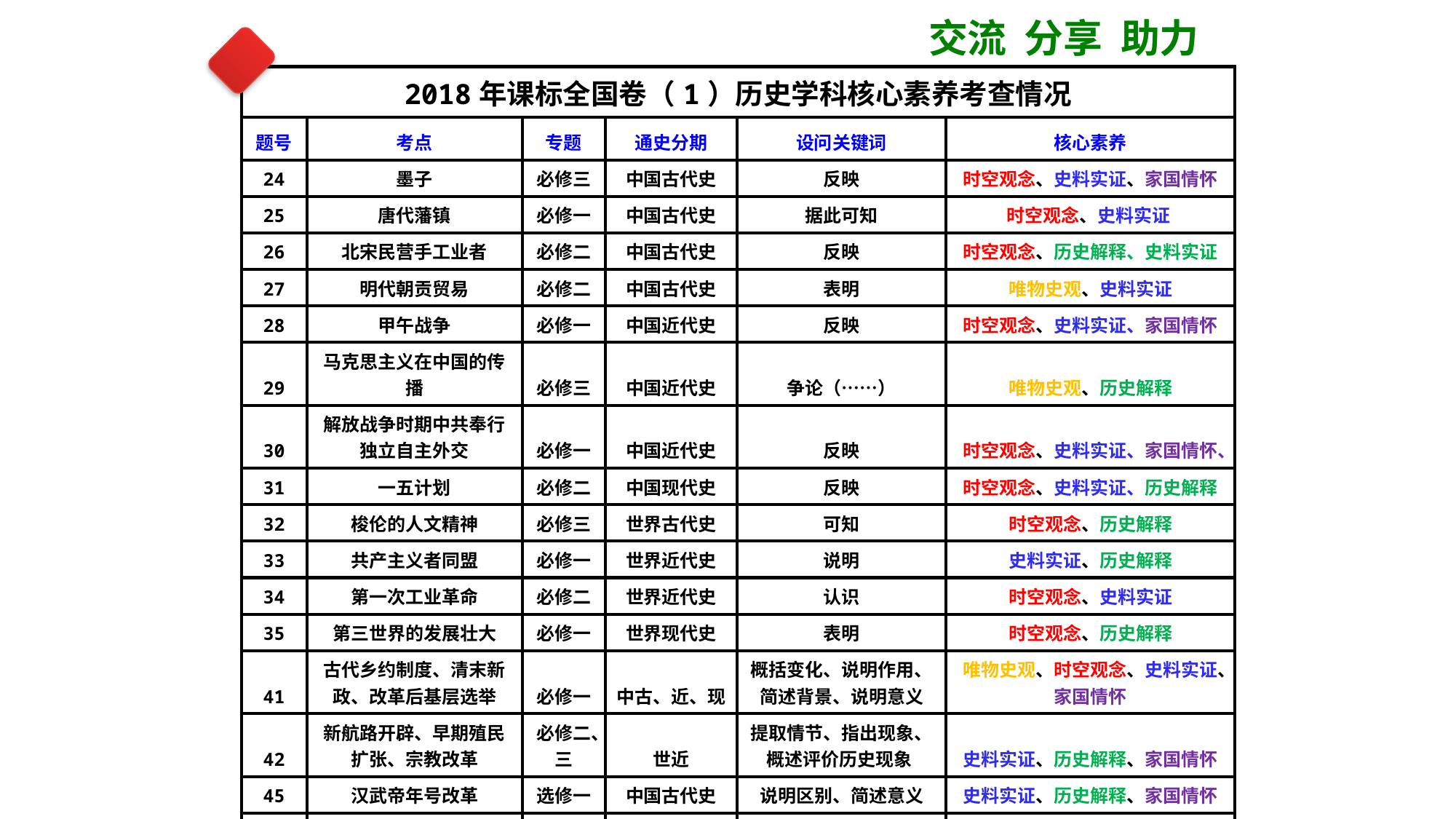

交流  分享  助力

| 2018年课标全国卷（1）历史学科核心素养考查情况 |  |  |  |  |  |
| --- | --- | --- | --- | --- | --- |
| 题号 | 考点 | 专题 | 通史分期 | 设问关键词 | 核心素养 |
| 24 | 墨子 | 必修三 | 中国古代史 | 反映 | 时空观念、史料实证、家国情怀 |
| 25 | 唐代藩镇 | 必修一 | 中国古代史 | 据此可知 | 时空观念、史料实证 |
| 26 | 北宋民营手工业者 | 必修二 | 中国古代史 | 反映 | 时空观念、历史解释、史料实证 |
| 27 | 明代朝贡贸易 | 必修二 | 中国古代史 | 表明 | 唯物史观、史料实证 |
| 28 | 甲午战争 | 必修一 | 中国近代史 | 反映 | 时空观念、史料实证、家国情怀 |
| 29 | 马克思主义在中国的传播 | 必修三 | 中国近代史 | 争论（……） | 唯物史观、历史解释 |
| 30 | 解放战争时期中共奉行独立自主外交 | 必修一 | 中国近代史 | 反映 | 时空观念、史料实证、家国情怀、 |
| 31 | 一五计划 | 必修二 | 中国现代史 | 反映 | 时空观念、史料实证、历史解释 |
| 32 | 梭伦的人文精神 | 必修三 | 世界古代史 | 可知 | 时空观念、历史解释 |
| 33 | 共产主义者同盟 | 必修一 | 世界近代史 | 说明 | 史料实证、历史解释 |
| 34 | 第一次工业革命 | 必修二 | 世界近代史 | 认识 | 时空观念、史料实证 |
| 35 | 第三世界的发展壮大 | 必修一 | 世界现代史 | 表明 | 时空观念、历史解释 |
| 41 | 古代乡约制度、清末新政、改革后基层选举 | 必修一 | 中古、近、现 | 概括变化、说明作用、简述背景、说明意义 | 唯物史观、时空观念、史料实证、 家国情怀 |
| 42 | 新航路开辟、早期殖民扩张、宗教改革 | 必修二、三 | 世近 | 提取情节、指出现象、概述评价历史现象 | 史料实证、历史解释、家国情怀 |
| 45 | 汉武帝年号改革 | 选修一 | 中国古代史 | 说明区别、简述意义 | 史料实证、历史解释、家国情怀 |
| 46 | 中共对二战的不同认识 | 选修三 | 世界现代史 | 不同认识、说明背景 | 史料实证、历史解释 |
| 47 | 华盛顿、罗斯福 | 选修四 | 世界近现代史 | 说明特征、作用、实质 | 史料实证、历史解释 |